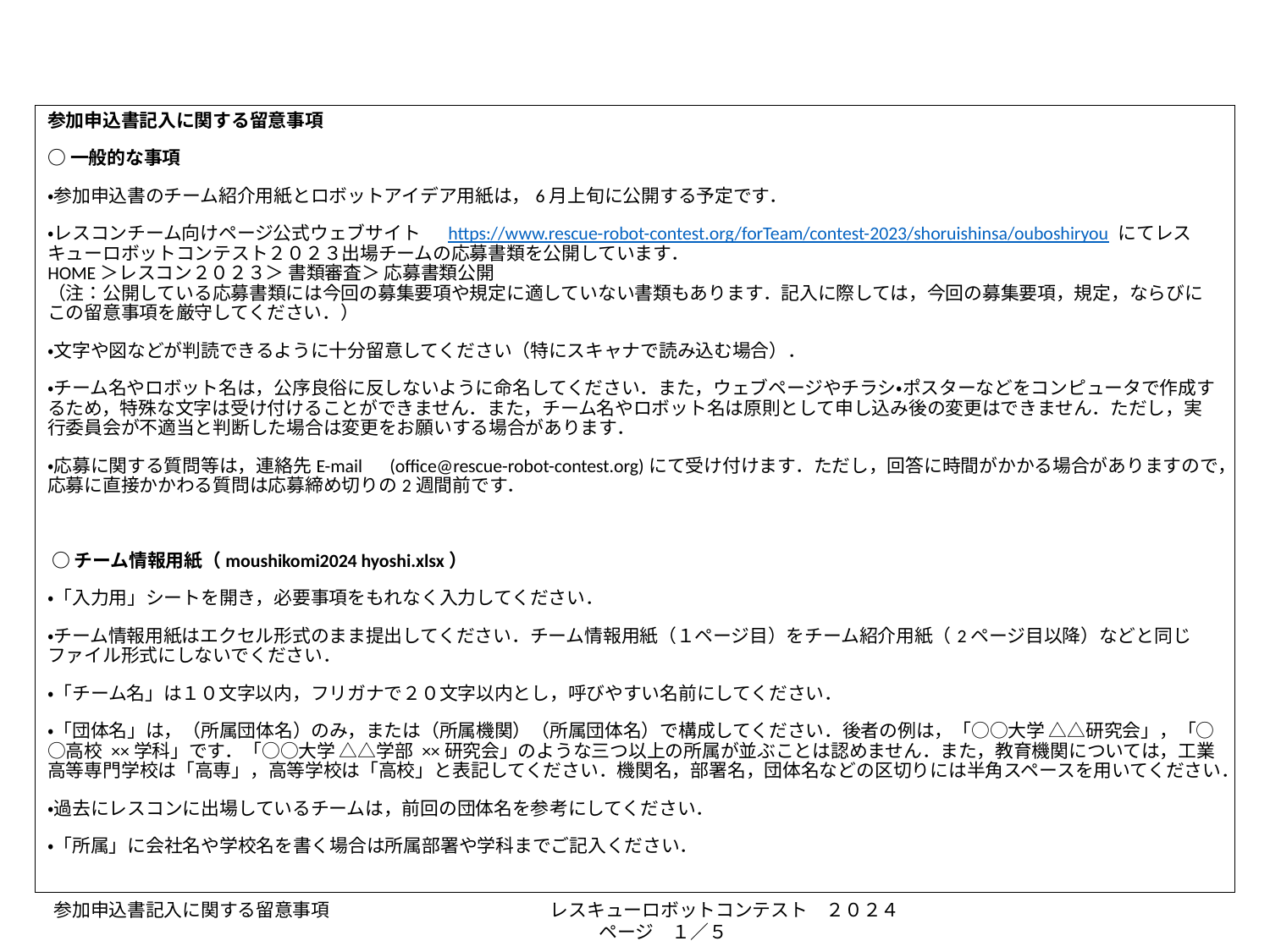

参加申込書記入に関する留意事項
○一般的な事項
・参加申込書のチーム紹介用紙とロボットアイデア用紙は，6月上旬に公開する予定です．
・レスコンチーム向けページ公式ウェブサイト　 https://www.rescue-robot-contest.org/forTeam/contest-2023/shoruishinsa/ouboshiryou にてレスキューロボットコンテスト２０２３出場チームの応募書類を公開しています．
HOME＞レスコン２０２３＞ 書類審査＞ 応募書類公開
（注：公開している応募書類には今回の募集要項や規定に適していない書類もあります．記入に際しては，今回の募集要項，規定，ならびにこの留意事項を厳守してください．）
・文字や図などが判読できるように十分留意してください（特にスキャナで読み込む場合）．
・チーム名やロボット名は，公序良俗に反しないように命名してください．また，ウェブページやチラシ・ポスターなどをコンピュータで作成するため，特殊な文字は受け付けることができません．また，チーム名やロボット名は原則として申し込み後の変更はできません．ただし，実行委員会が不適当と判断した場合は変更をお願いする場合があります．
・応募に関する質問等は，連絡先E-mail　(office@rescue-robot-contest.org)にて受け付けます．ただし，回答に時間がかかる場合がありますので，応募に直接かかわる質問は応募締め切りの2週間前です．

 ○チーム情報用紙（moushikomi2024 hyoshi.xlsx）
・「入力用」シートを開き，必要事項をもれなく入力してください．
・チーム情報用紙はエクセル形式のまま提出してください．チーム情報用紙（１ページ目）をチーム紹介用紙（2ページ目以降）などと同じファイル形式にしないでください．
・「チーム名」は１０文字以内，フリガナで２０文字以内とし，呼びやすい名前にしてください．
・「団体名」は，（所属団体名）のみ，または（所属機関）（所属団体名）で構成してください．後者の例は，「○○大学 △△研究会」，「○○高校 ××学科」です．「○○大学 △△学部 ××研究会」のような三つ以上の所属が並ぶことは認めません．また，教育機関については，工業高等専門学校は「高専」，高等学校は「高校」と表記してください．機関名，部署名，団体名などの区切りには半角スペースを用いてください．
・過去にレスコンに出場しているチームは，前回の団体名を参考にしてください．
・「所属」に会社名や学校名を書く場合は所属部署や学科までご記入ください．
参加申込書記入に関する留意事項　　　　　　　　　　　　レスキューロボットコンテスト　２０２４ 　　　　　　　　　　　　　　　　　　　　　ページ　１／５